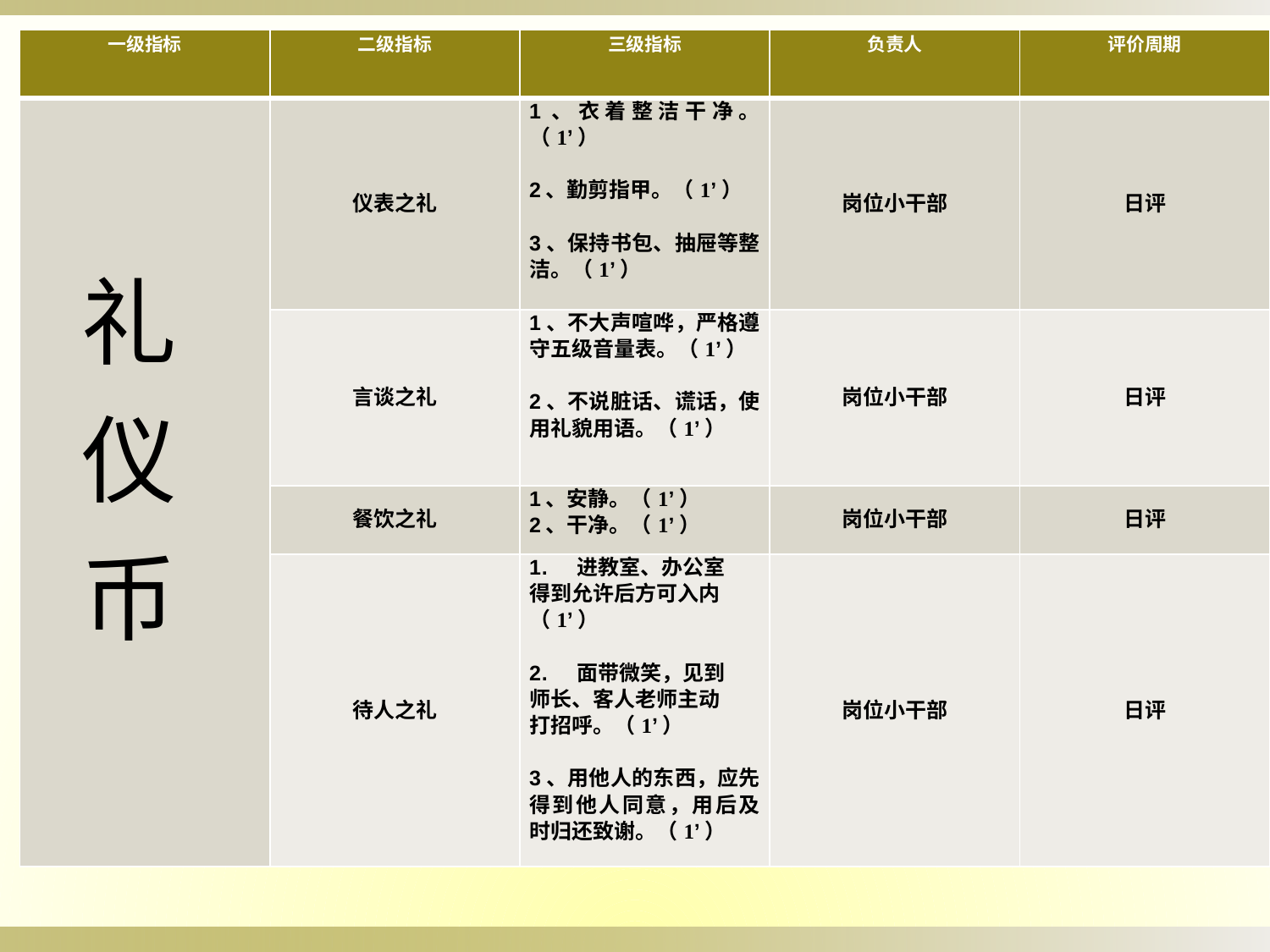

| 一级指标 | 二级指标 | 三级指标 | 负责人 | 评价周期 |
| --- | --- | --- | --- | --- |
| 礼 仪 币 | 仪表之礼 | 1、衣着整洁干净。（1’） 2、勤剪指甲。（1’） 3、保持书包、抽屉等整洁。（1’） | 岗位小干部 | 日评 |
|  | 言谈之礼 | 1、不大声喧哗，严格遵守五级音量表。（1’） 2、不说脏话、谎话，使用礼貌用语。（1’） | 岗位小干部 | 日评 |
|  | 餐饮之礼 | 1、安静。（1’） 2、干净。（1’） | 岗位小干部 | 日评 |
|  | 待人之礼 | 进教室、办公室 得到允许后方可入内 （1’） 面带微笑，见到 师长、客人老师主动 打招呼。（1’） 3、用他人的东西，应先得到他人同意，用后及时归还致谢。（1’） | 岗位小干部 | 日评 |